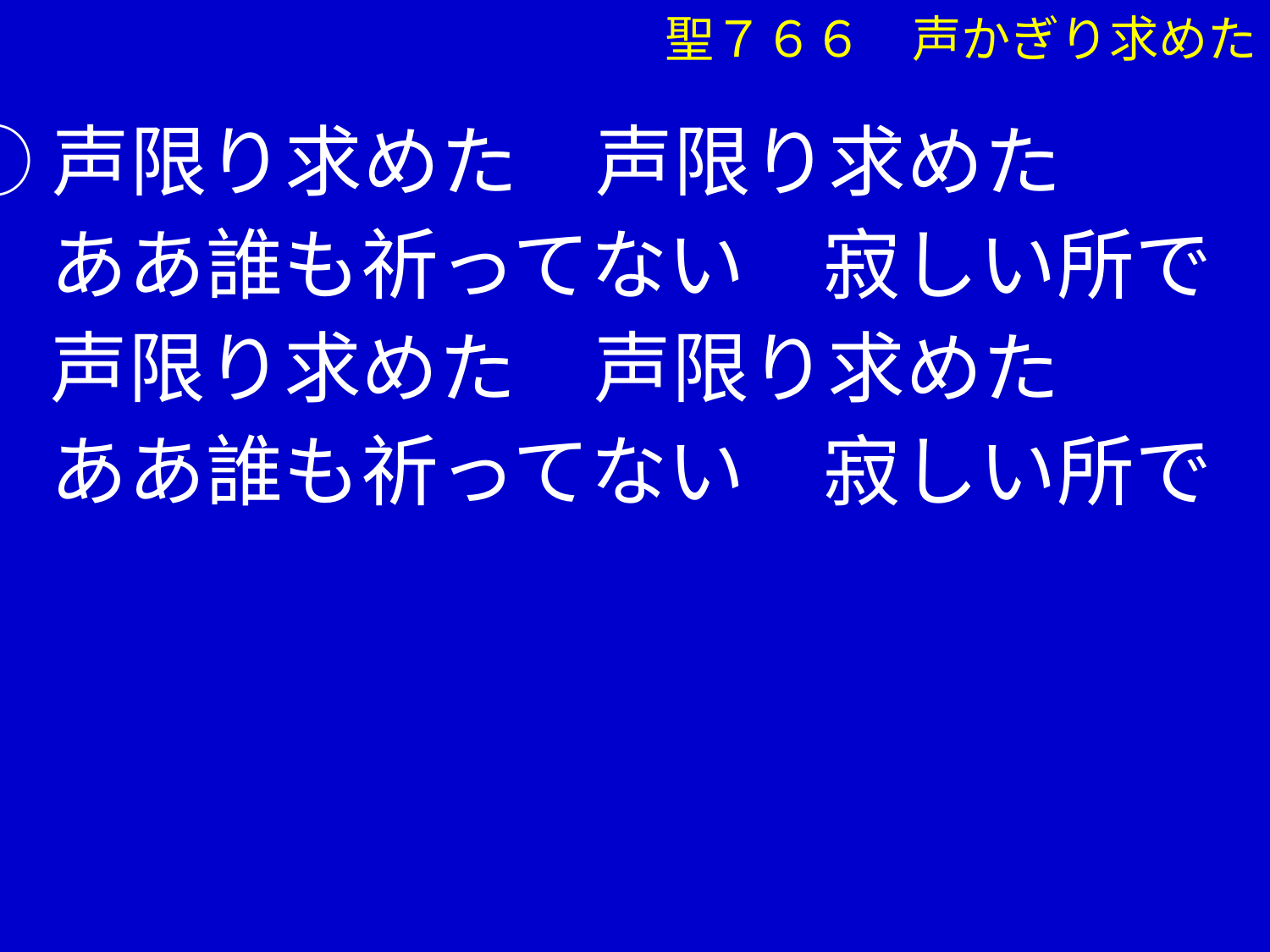

聖７６６　声かぎり求めた
①声限り求めた　声限り求めた
　 ああ誰も祈ってない　寂しい所で
　 声限り求めた　声限り求めた
　 ああ誰も祈ってない　寂しい所で